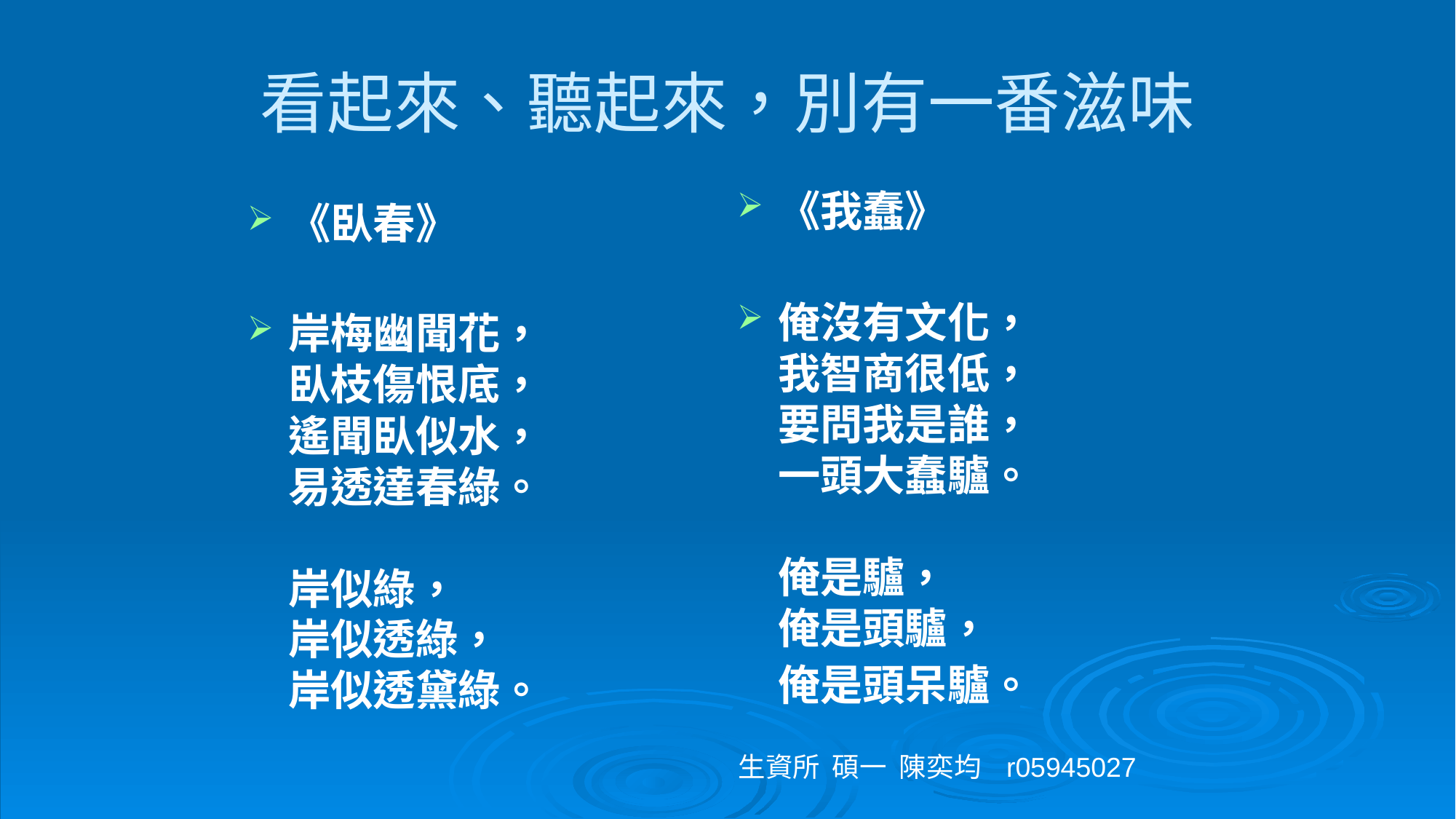

# 看起來、聽起來，別有一番滋味
《我蠢》
俺沒有文化，
我智商很低，
要問我是誰，
一頭大蠢驢。
俺是驢，
俺是頭驢，
俺是頭呆驢。
《臥春》
岸梅幽聞花，
臥枝傷恨底，
遙聞臥似水，
易透達春綠。
岸似綠，
岸似透綠，
岸似透黛綠。
生資所  碩一  陳奕均   r05945027